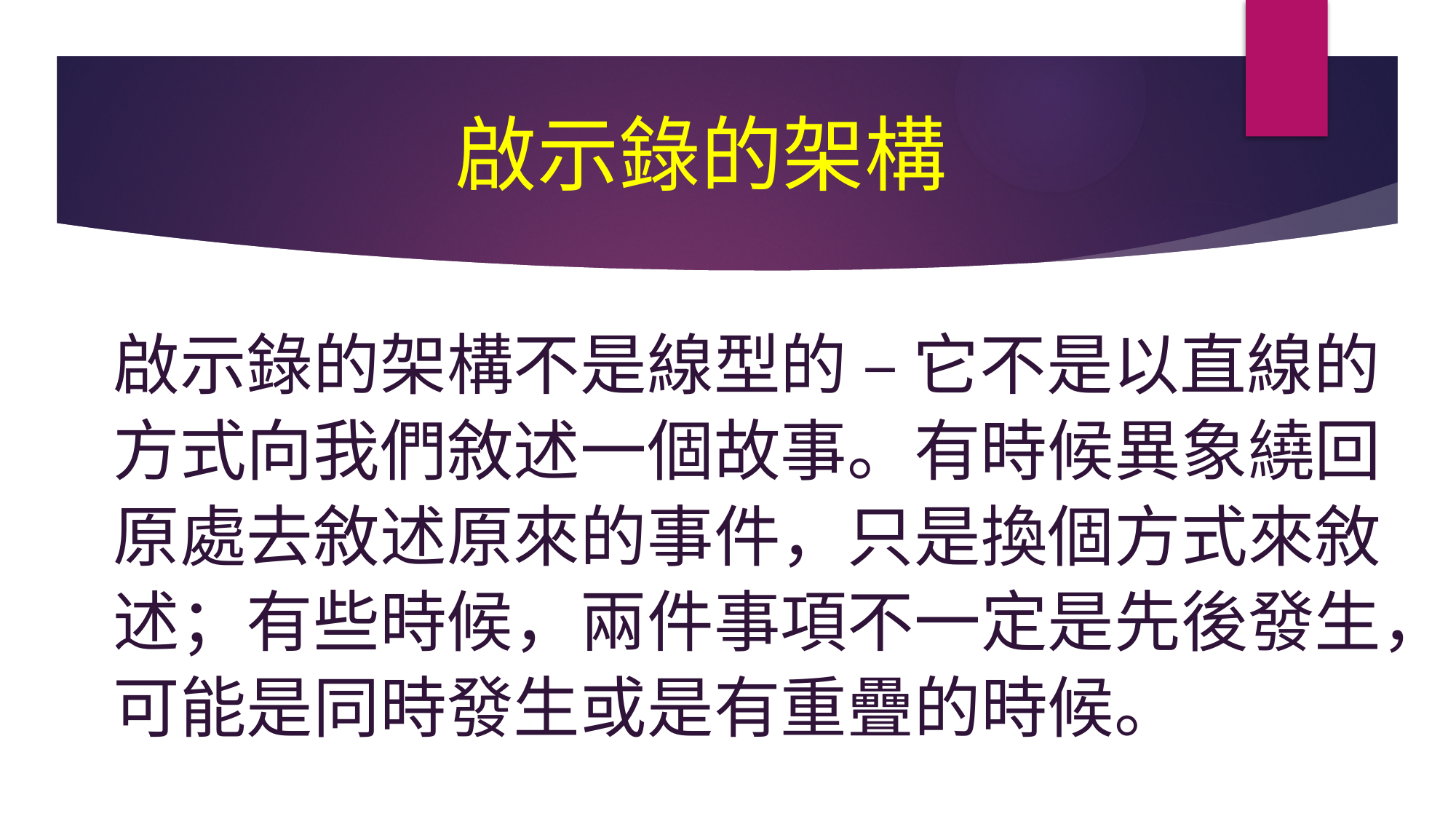

# 啟示錄的架構
啟示錄的架構不是線型的 – 它不是以直線的方式向我們敘述一個故事。有時候異象繞回原處去敘述原來的事件，只是換個方式來敘述；有些時候，兩件事項不一定是先後發生，可能是同時發生或是有重疊的時候。